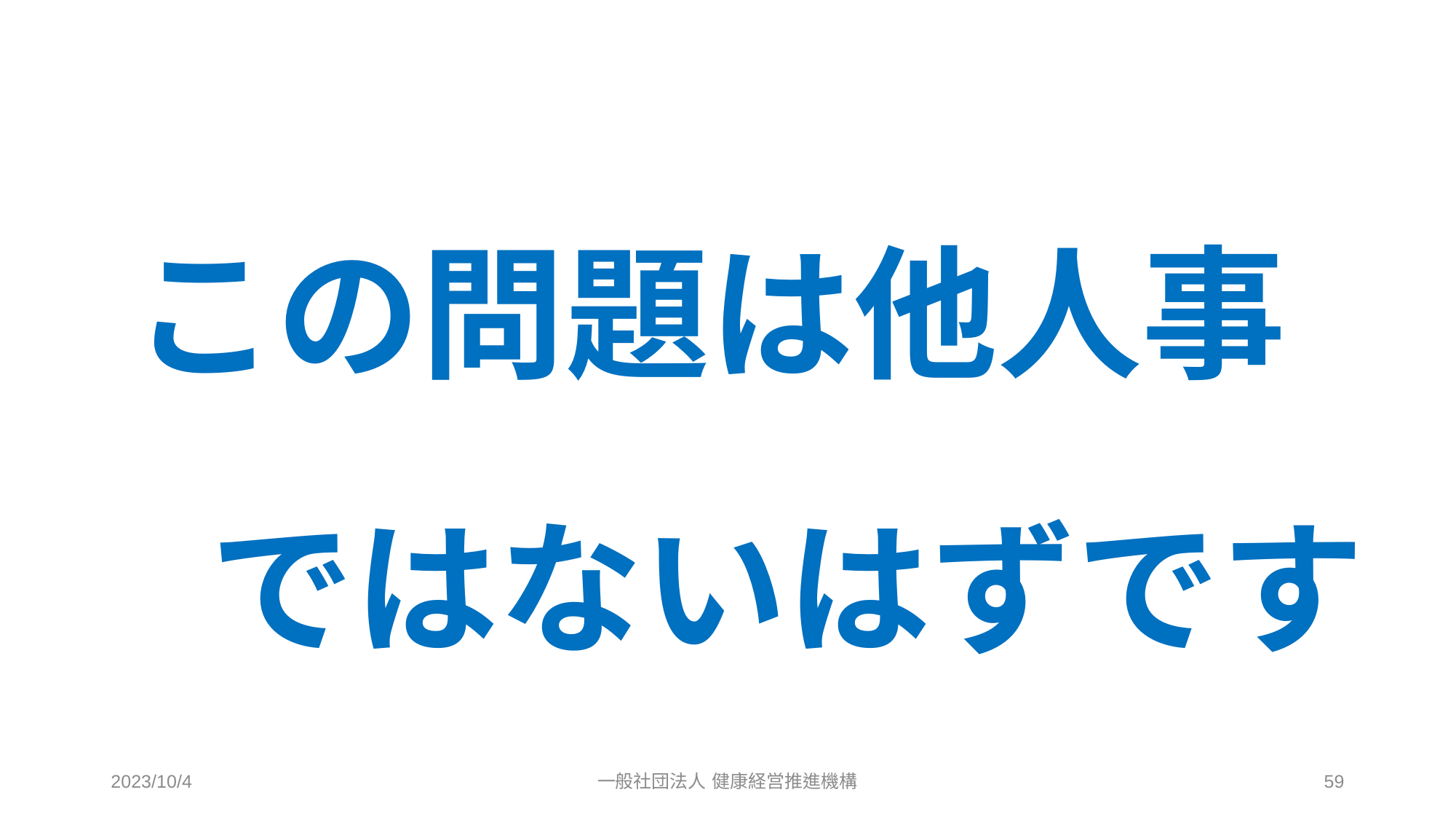

#
 この問題は他人事
　ではないはずです
2023/10/4
一般社団法人 健康経営推進機構
59